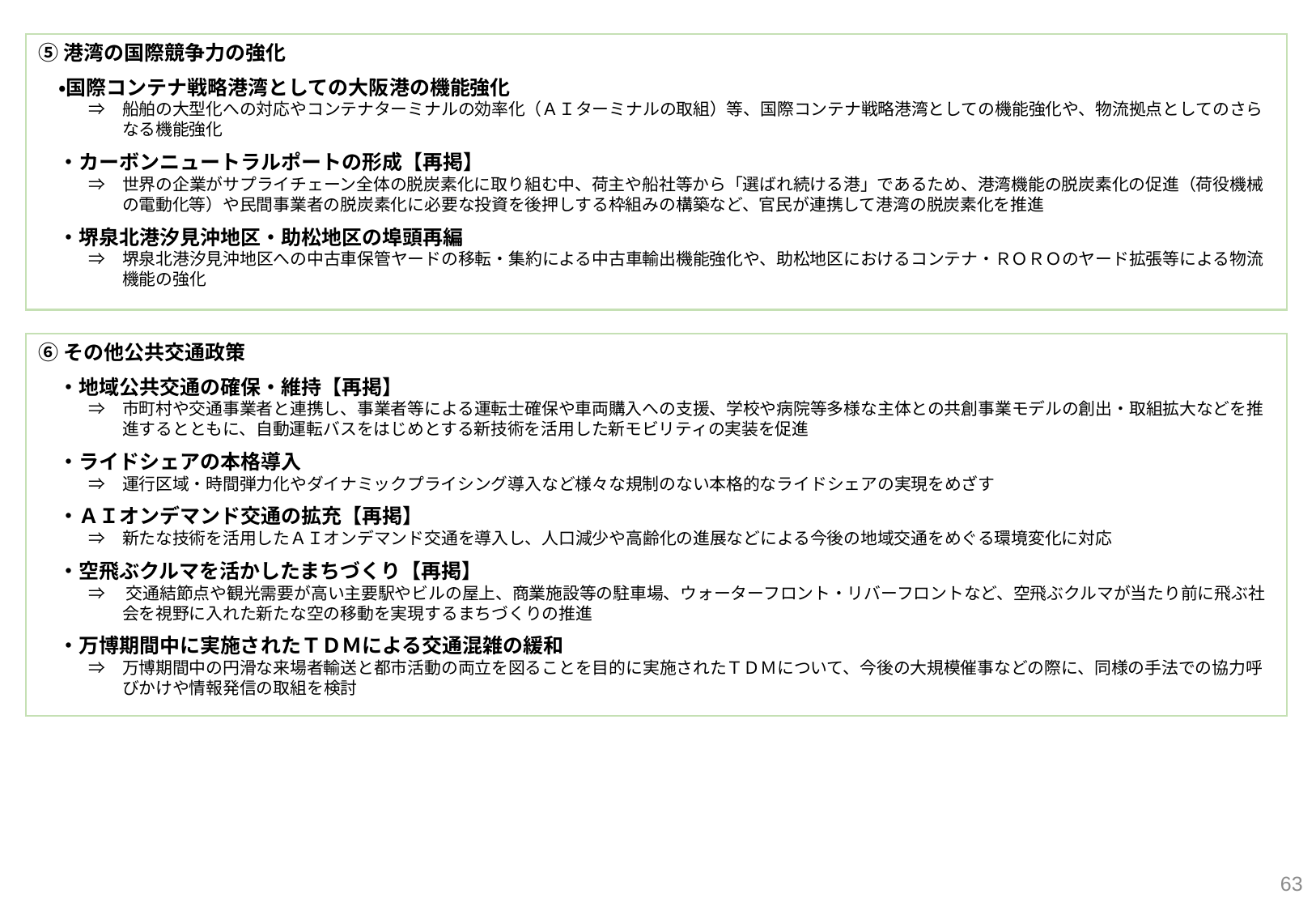

⑤港湾の国際競争力の強化
　・国際コンテナ戦略港湾としての大阪港の機能強化
　　　⇒　船舶の大型化への対応やコンテナターミナルの効率化（ＡＩターミナルの取組）等、国際コンテナ戦略港湾としての機能強化や、物流拠点としてのさら
　　　　　なる機能強化
　・カーボンニュートラルポートの形成【再掲】
　　　⇒　世界の企業がサプライチェーン全体の脱炭素化に取り組む中、荷主や船社等から「選ばれ続ける港」であるため、港湾機能の脱炭素化の促進（荷役機械
　　　　　の電動化等）や民間事業者の脱炭素化に必要な投資を後押しする枠組みの構築など、官民が連携して港湾の脱炭素化を推進
　・堺泉北港汐見沖地区・助松地区の埠頭再編
　　　⇒　堺泉北港汐見沖地区への中古車保管ヤードの移転・集約による中古車輸出機能強化や、助松地区におけるコンテナ・ＲＯＲＯのヤード拡張等による物流
　　　　　機能の強化

⑥その他公共交通政策
　・地域公共交通の確保・維持【再掲】
　　　⇒　市町村や交通事業者と連携し、事業者等による運転士確保や車両購入への支援、学校や病院等多様な主体との共創事業モデルの創出・取組拡大などを推
　　　　　進するとともに、自動運転バスをはじめとする新技術を活用した新モビリティの実装を促進
　・ライドシェアの本格導入
　　　⇒　運行区域・時間弾力化やダイナミックプライシング導入など様々な規制のない本格的なライドシェアの実現をめざす
　・ＡＩオンデマンド交通の拡充【再掲】
　　　⇒　新たな技術を活用したＡＩオンデマンド交通を導入し、人口減少や高齢化の進展などによる今後の地域交通をめぐる環境変化に対応
　・空飛ぶクルマを活かしたまちづくり【再掲】
　　　⇒ 　交通結節点や観光需要が高い主要駅やビルの屋上、商業施設等の駐車場、ウォーターフロント・リバーフロントなど、空飛ぶクルマが当たり前に飛ぶ社
　　　　　会を視野に入れた新たな空の移動を実現するまちづくりの推進
　・万博期間中に実施されたＴＤＭによる交通混雑の緩和
　　　⇒　万博期間中の円滑な来場者輸送と都市活動の両立を図ることを目的に実施されたＴＤＭについて、今後の大規模催事などの際に、同様の手法での協力呼
　　　　　びかけや情報発信の取組を検討
63